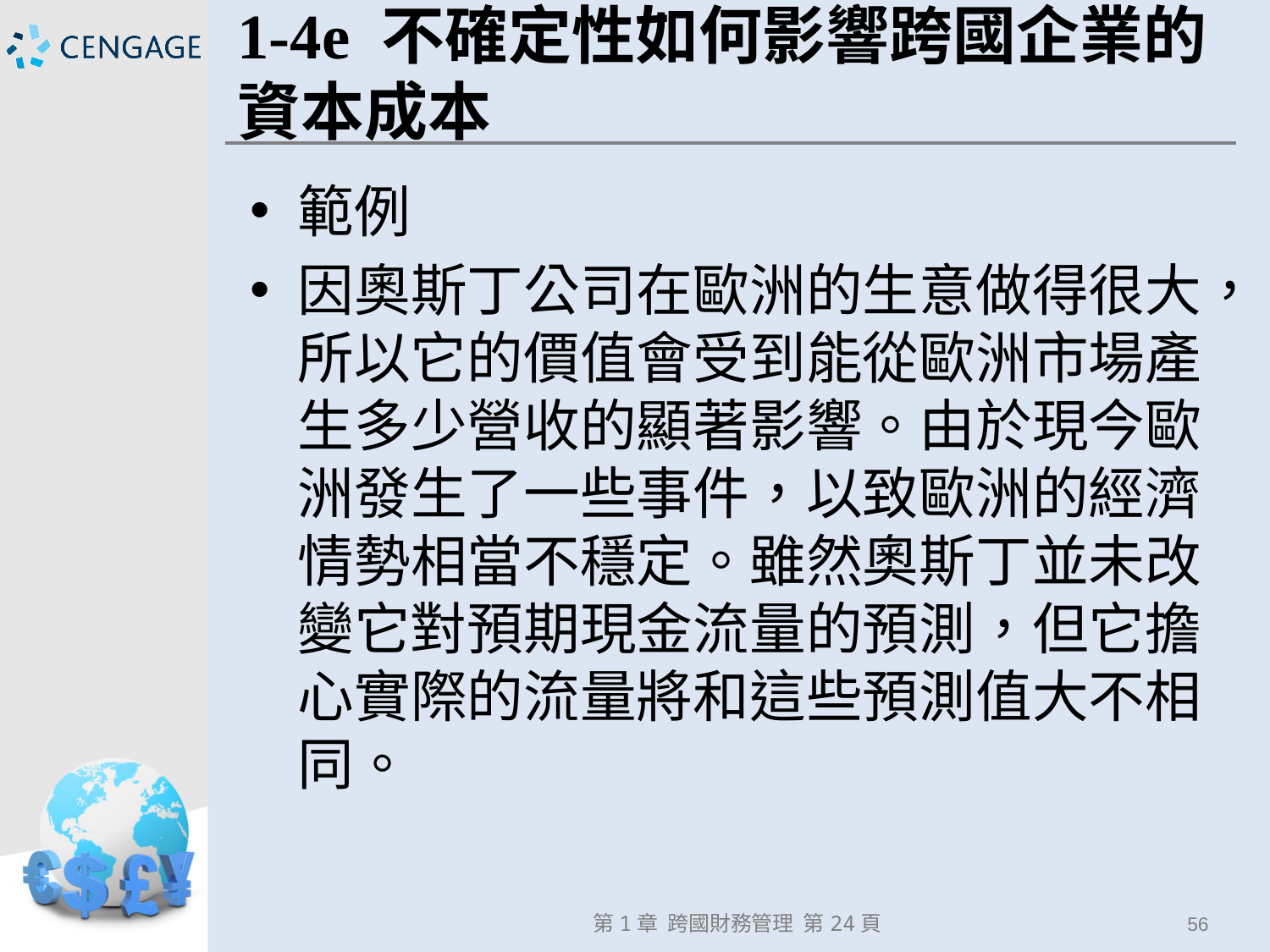

# 1-4e 不確定性如何影響跨國企業的資本成本
範例
因奧斯丁公司在歐洲的生意做得很大，所以它的價值會受到能從歐洲市場產生多少營收的顯著影響。由於現今歐洲發生了一些事件，以致歐洲的經濟情勢相當不穩定。雖然奧斯丁並未改變它對預期現金流量的預測，但它擔心實際的流量將和這些預測值大不相同。
第1章  跨國財務管理  第24頁
56